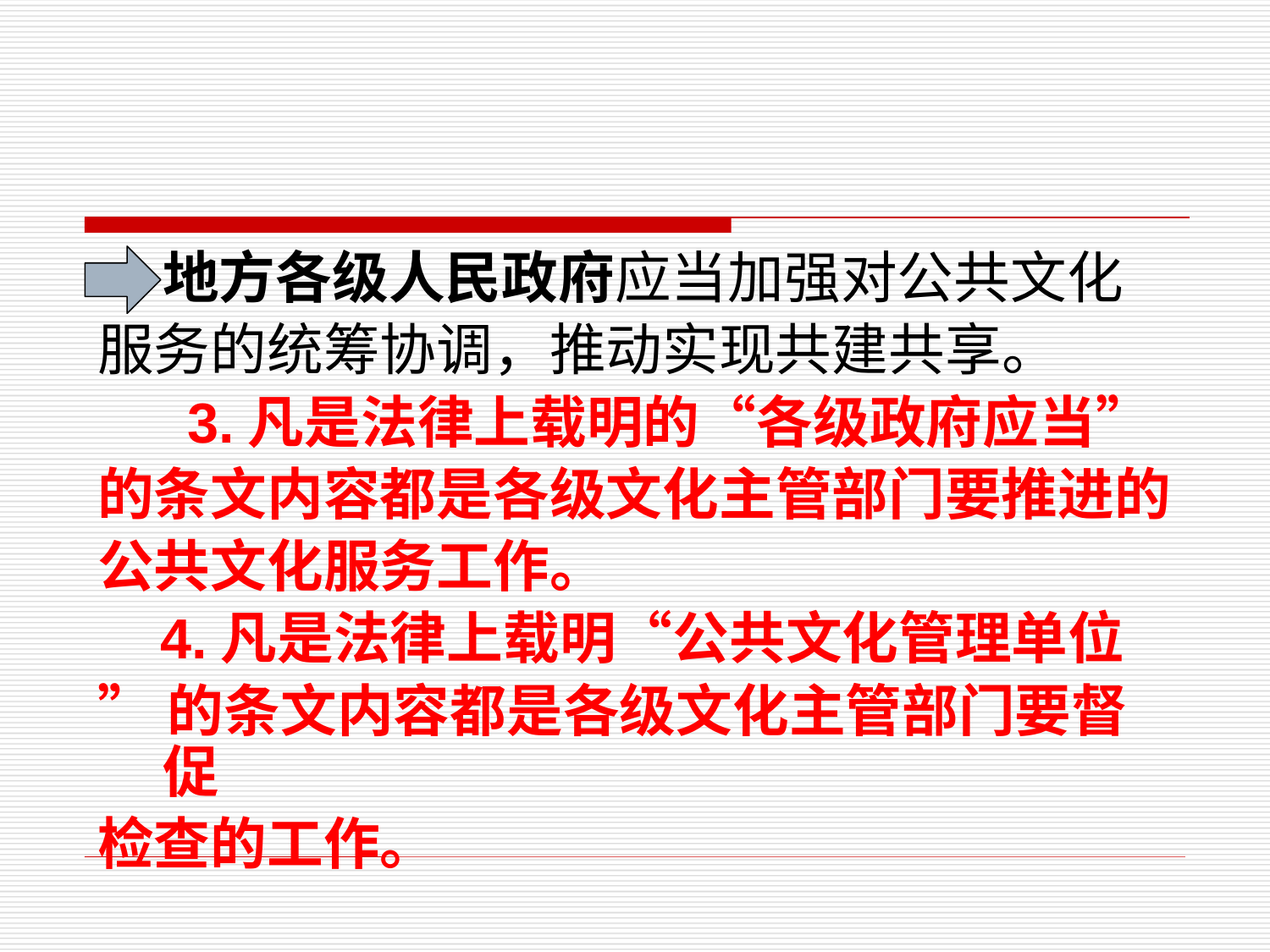

地方各级人民政府应当加强对公共文化
服务的统筹协调，推动实现共建共享。
     3.凡是法律上载明的“各级政府应当”
的条文内容都是各级文化主管部门要推进的
公共文化服务工作。
    4.凡是法律上载明“公共文化管理单位
”的条文内容都是各级文化主管部门要督促
检查的工作。